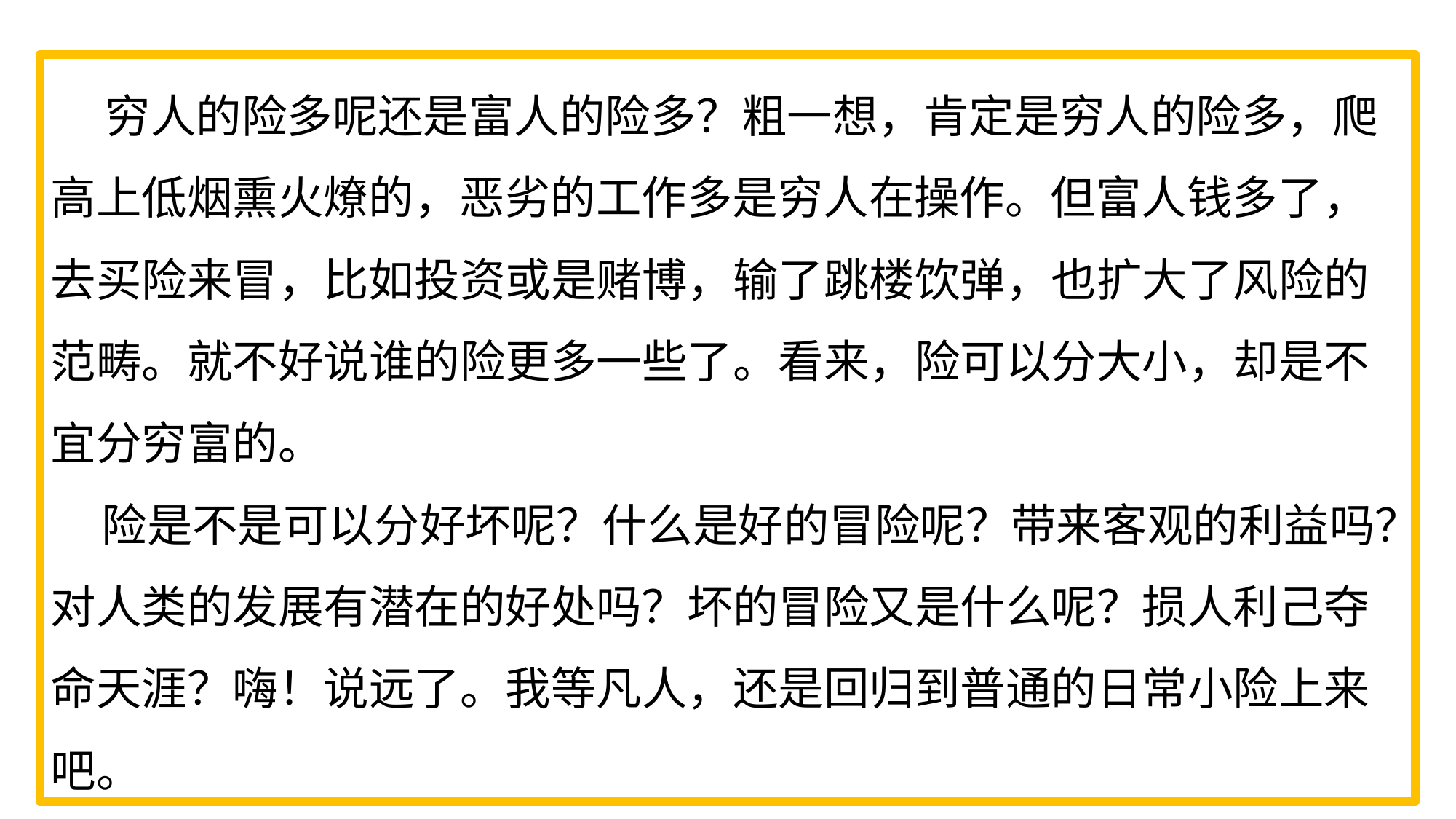

穷人的险多呢还是富人的险多？粗一想，肯定是穷人的险多，爬高上低烟熏火燎的，恶劣的工作多是穷人在操作。但富人钱多了，去买险来冒，比如投资或是赌博，输了跳楼饮弹，也扩大了风险的范畴。就不好说谁的险更多一些了。看来，险可以分大小，却是不宜分穷富的。
     险是不是可以分好坏呢？什么是好的冒险呢？带来客观的利益吗？对人类的发展有潜在的好处吗？坏的冒险又是什么呢？损人利己夺命天涯？嗨！说远了。我等凡人，还是回归到普通的日常小险上来吧。